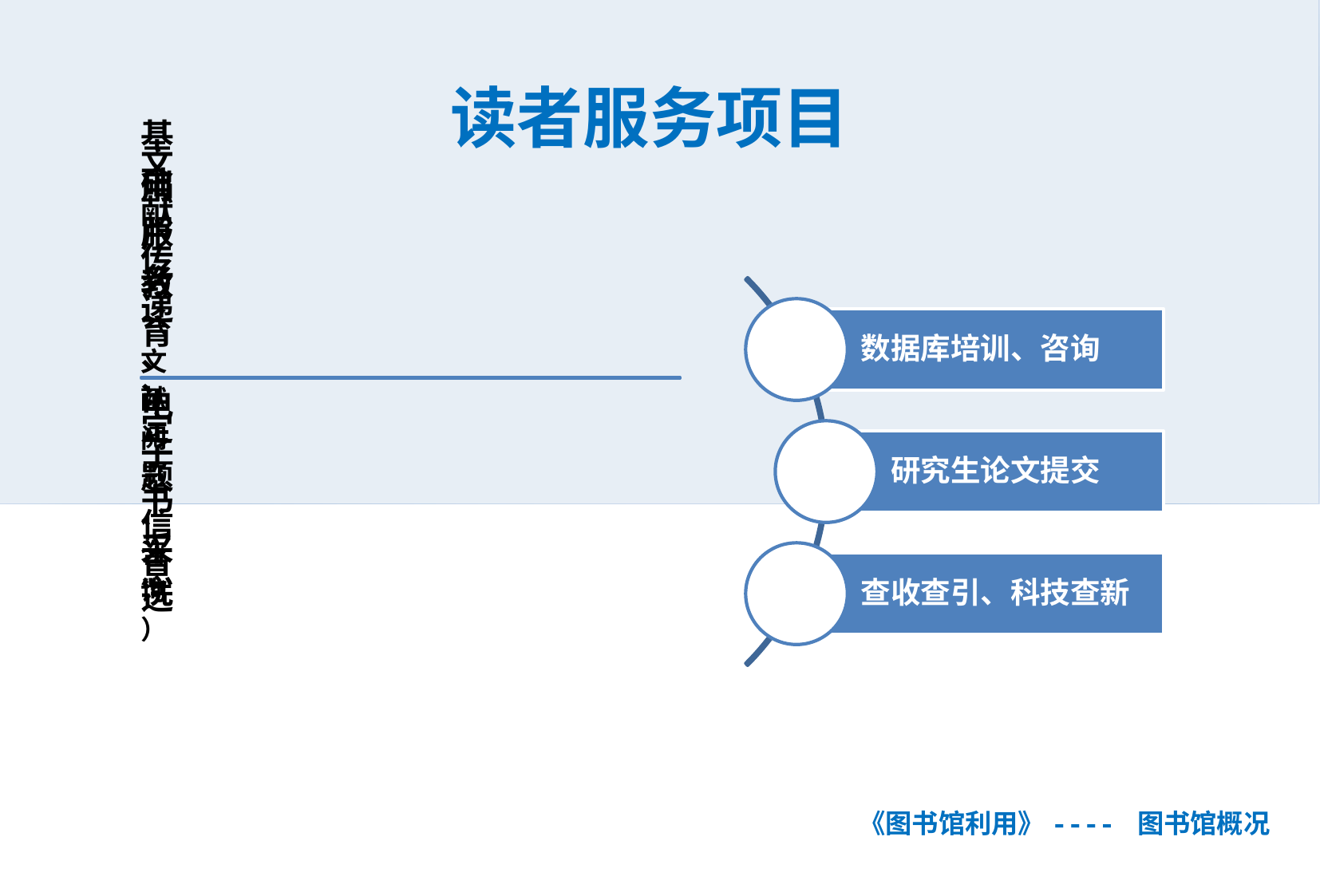

读者服务项目

数据库培训、咨询
研究生论文提交
查收查引、科技查新

《图书馆利用》---- 图书馆概况